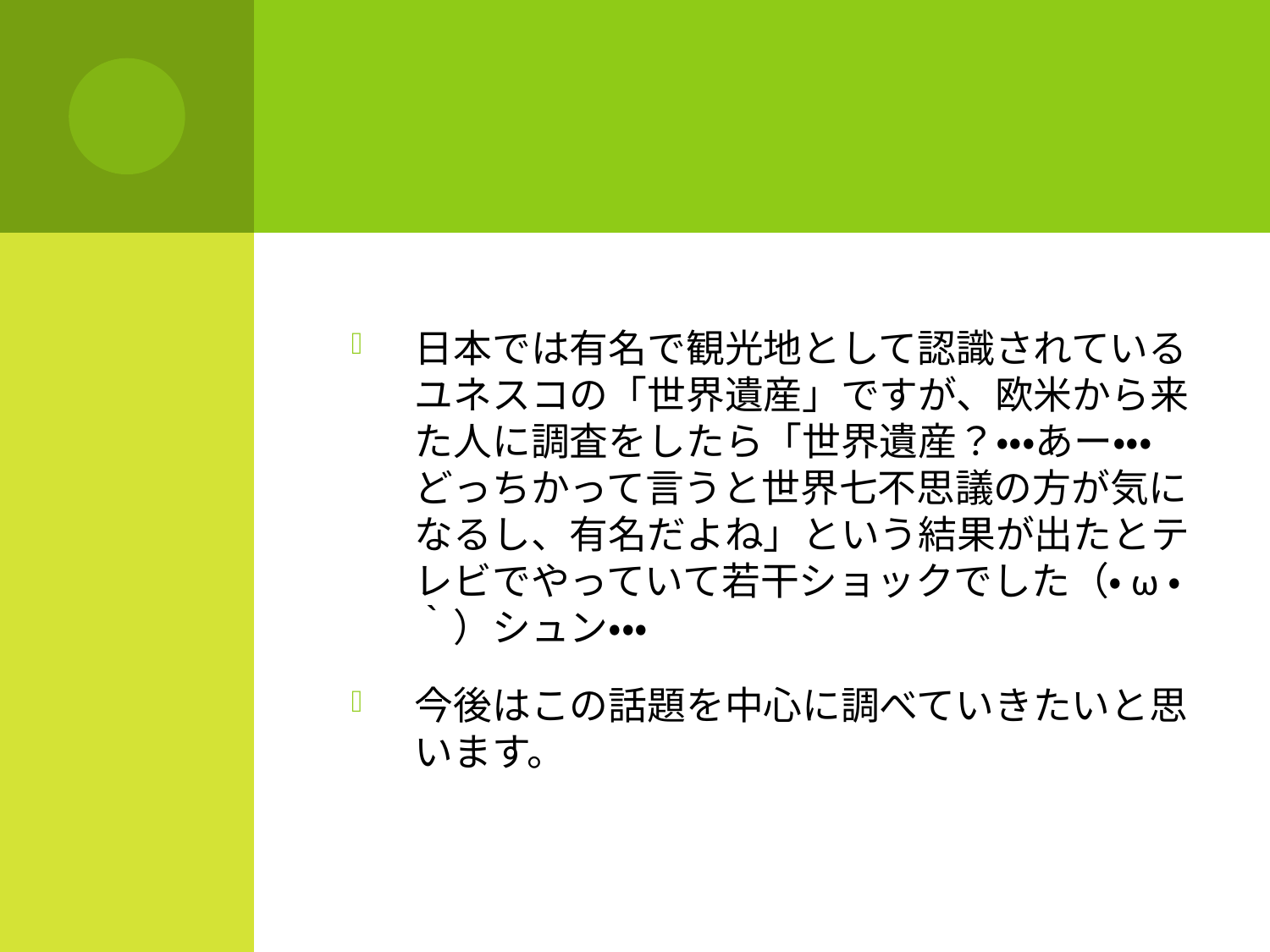

#
日本では有名で観光地として認識されているユネスコの「世界遺産」ですが、欧米から来た人に調査をしたら「世界遺産？・・・あー・・・どっちかって言うと世界七不思議の方が気になるし、有名だよね」という結果が出たとテレビでやっていて若干ショックでした（・ω・｀）シュン・・・
今後はこの話題を中心に調べていきたいと思います。